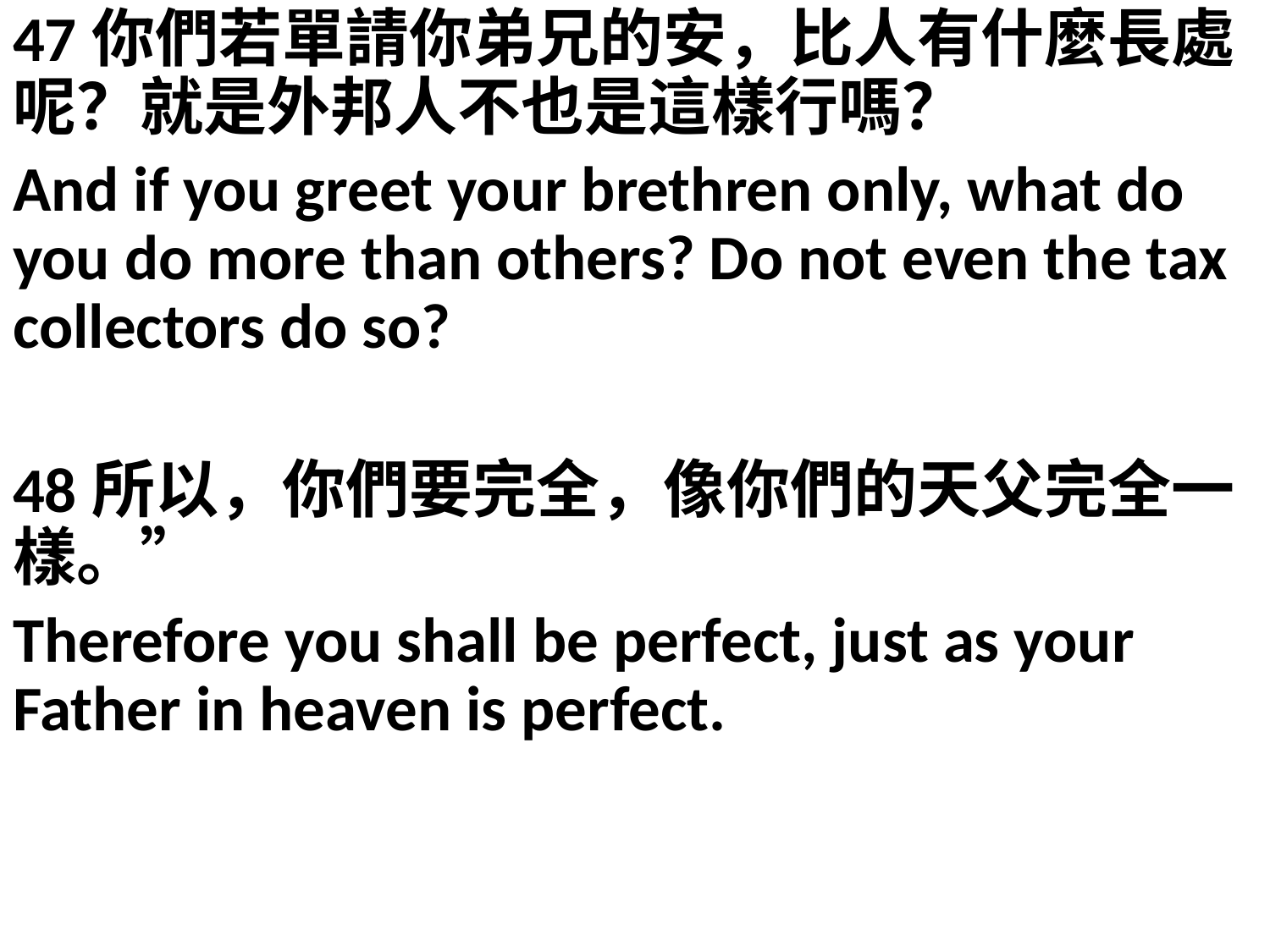

47你們若單請你弟兄的安，比人有什麼長處呢？就是外邦人不也是這樣行嗎？
And if you greet your brethren only, what do you do more than others? Do not even the tax collectors do so?

48所以，你們要完全，像你們的天父完全一樣。”
Therefore you shall be perfect, just as your Father in heaven is perfect.